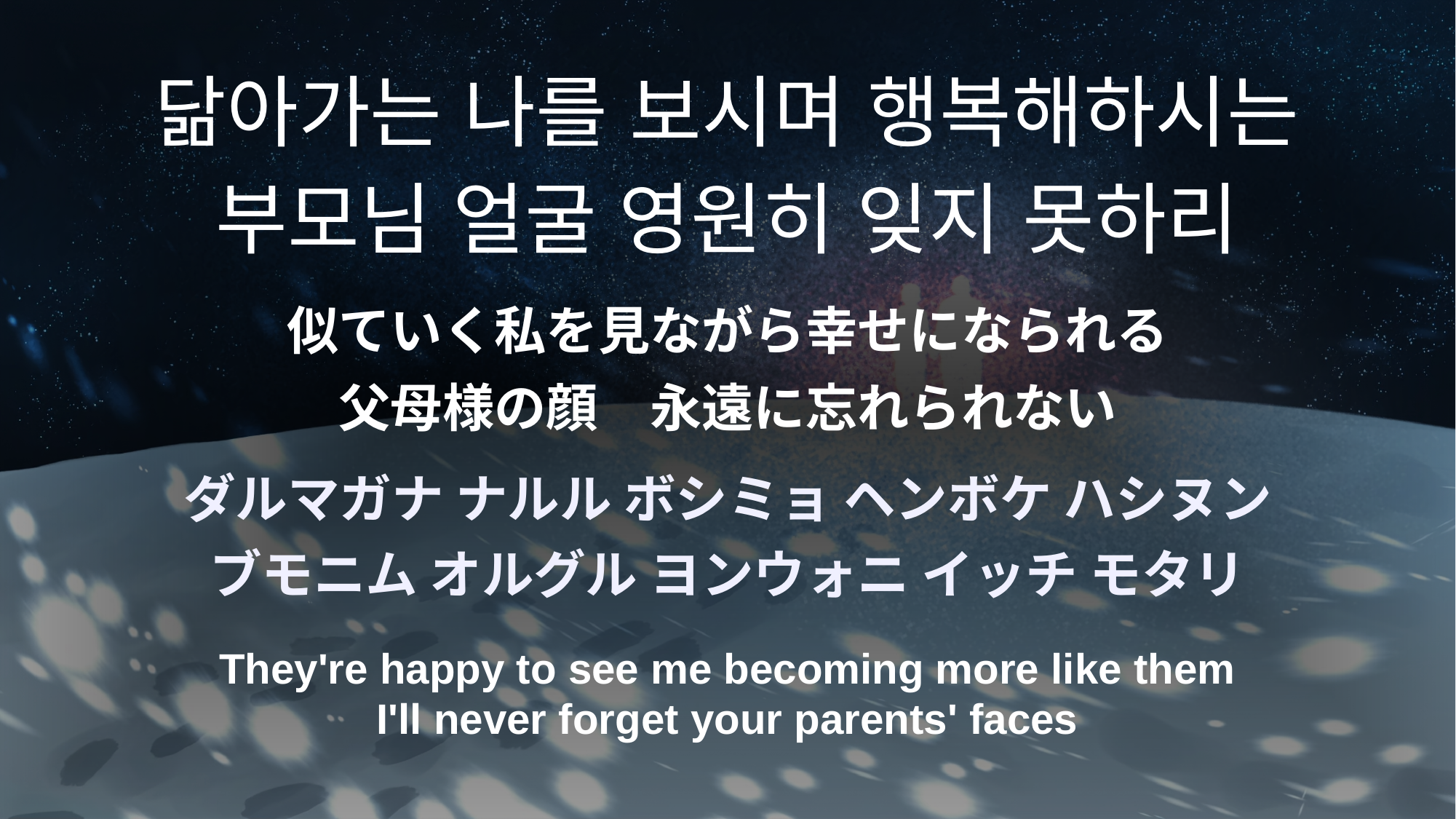

닮아가는 나를 보시며 행복해하시는
부모님 얼굴 영원히 잊지 못하리
似ていく私を見ながら幸せになられる
父母様の顔　永遠に忘れられない
ダルマガナ ナルル ボシミョ ヘンボケ ハシヌン
ブモニム オルグル ヨンウォニ イッチ モタリ
They're happy to see me becoming more like them
I'll never forget your parents' faces